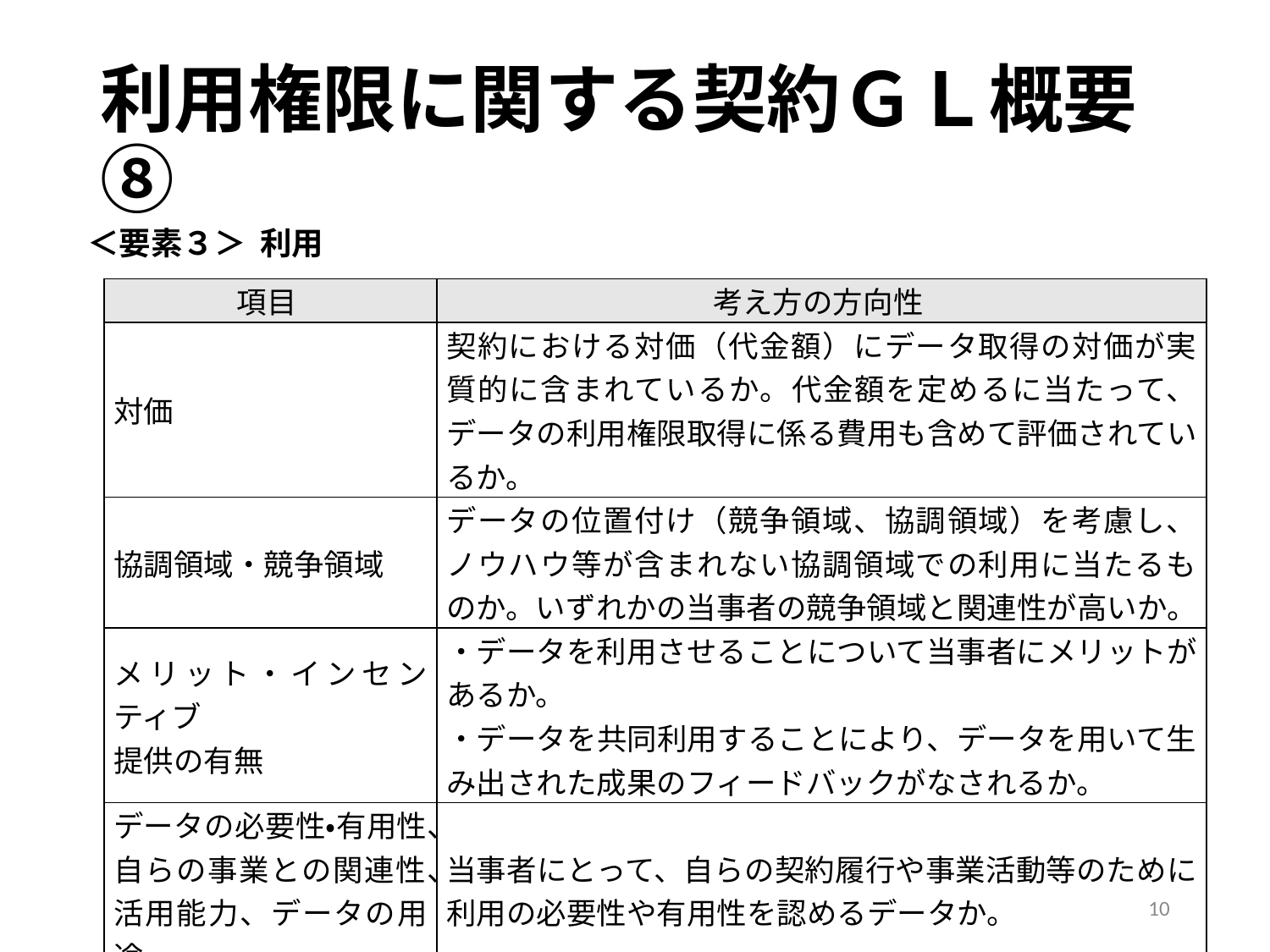

# 利用権限に関する契約ＧＬ概要⑧
＜要素３＞  利用
| 項目 | 考え方の方向性 |
| --- | --- |
| 対価 | 契約における対価（代金額）にデータ取得の対価が実質的に含まれているか。代金額を定めるに当たって、データの利用権限取得に係る費用も含めて評価されているか。 |
| 協調領域・競争領域 | データの位置付け（競争領域、協調領域）を考慮し、ノウハウ等が含まれない協調領域での利用に当たるものか。いずれかの当事者の競争領域と関連性が高いか。 |
| メリット・インセンティブ 提供の有無 | ・データを利用させることについて当事者にメリットがあるか。 ・データを共同利用することにより、データを用いて生み出された成果のフィードバックがなされるか。 |
| データの必要性・有用性、自らの事業との関連性、活用能力、データの用途 | 当事者にとって、自らの契約履行や事業活動等のために利用の必要性や有用性を認めるデータか。 |
| データの公共性 | 公的利用に供され得る社会的価値のあるデータか（気象データ、耐震データ、医療・公衆衛生データ等）。データを広く社会に提供することが社会的要請であるといえるか。 |
10